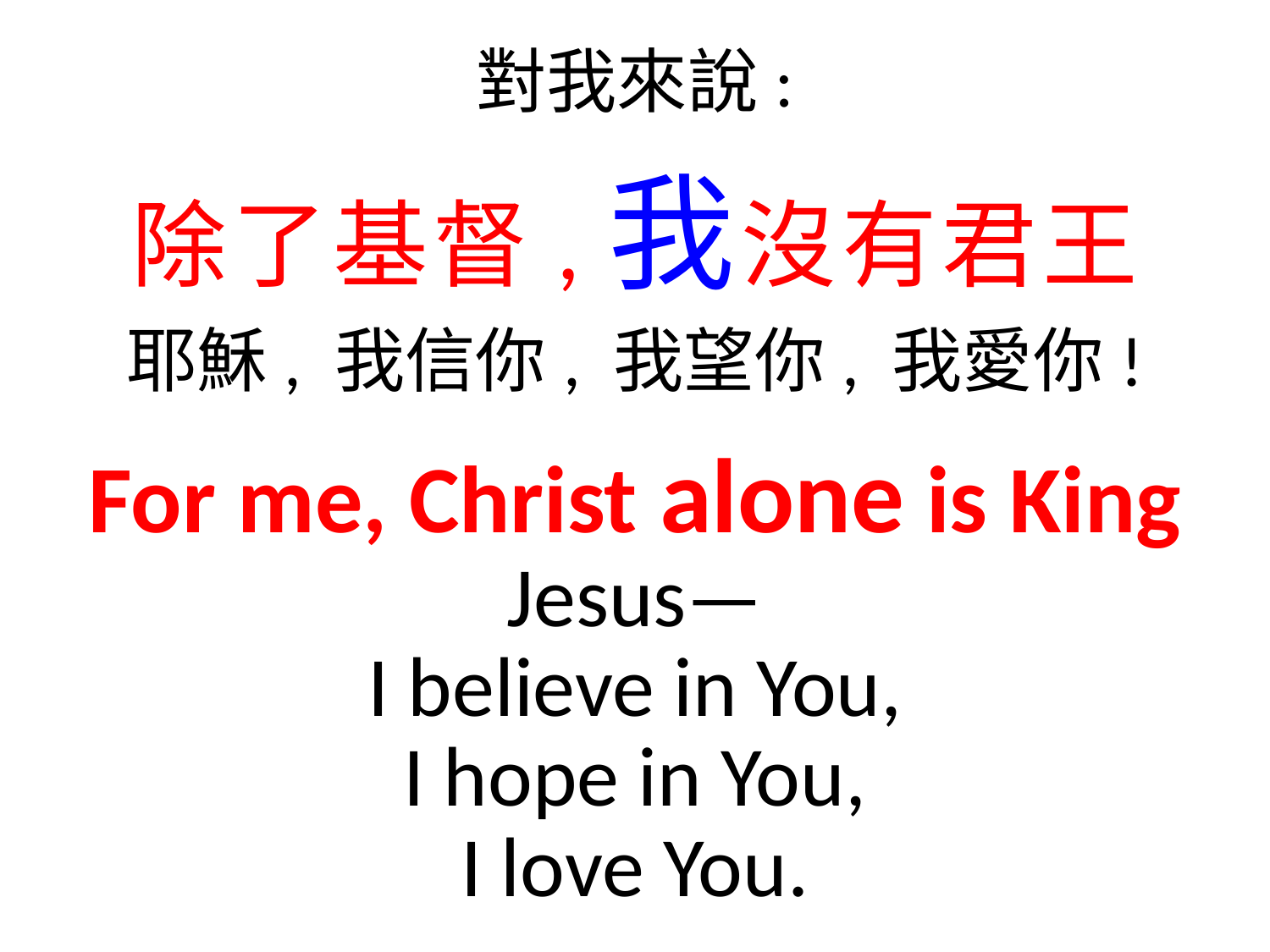

對我來說:
除了基督,我沒有君王
耶穌, 我信你, 我望你, 我愛你!
For me, Christ alone is King
Jesus—
I believe in You,
I hope in You,
I love You.